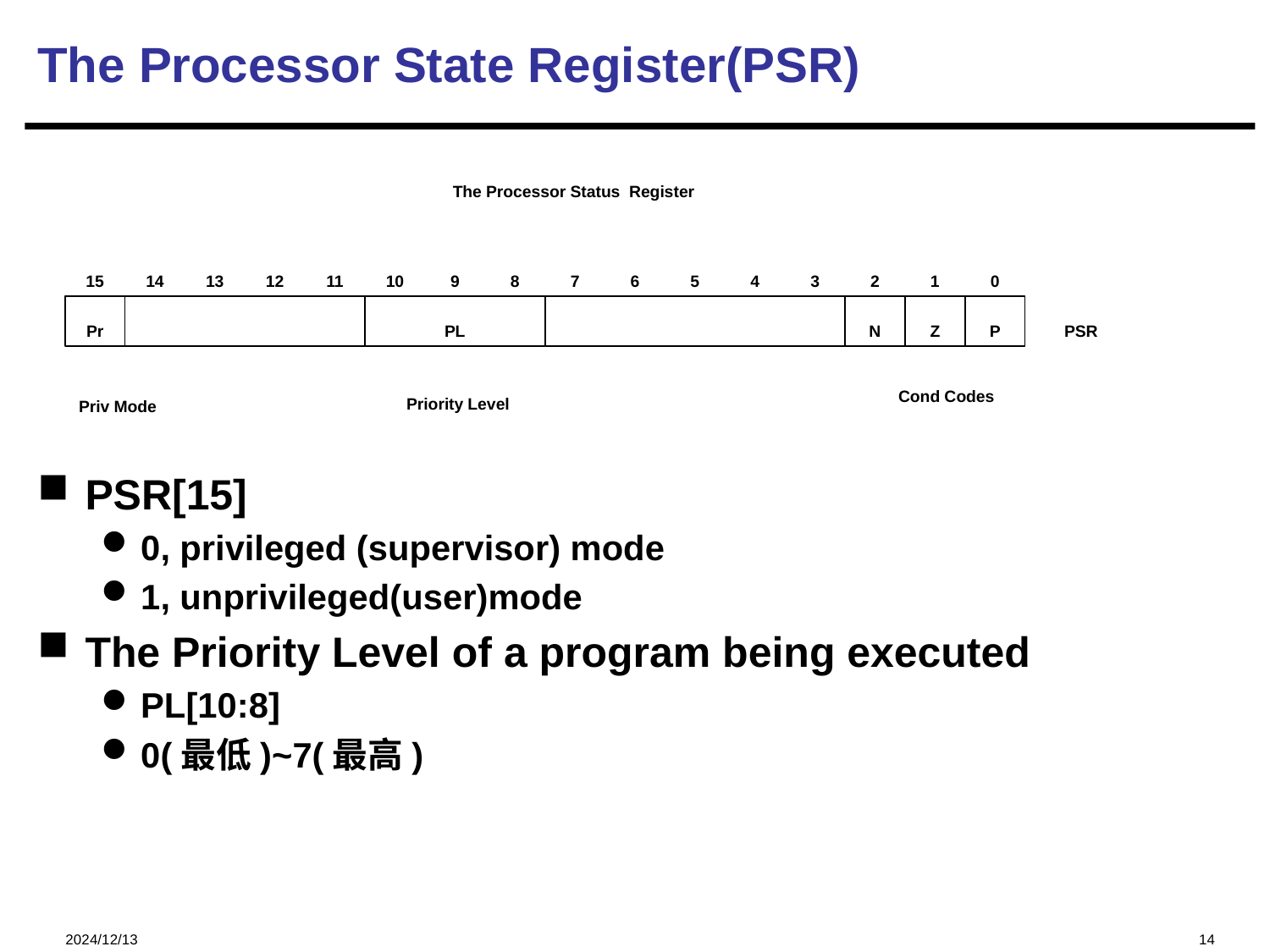

# The Processor State Register(PSR)
The Processor Status  Register
15
14
13
12
11
10
9
8
7
6
5
4
3
2
1
0
Pr

PL

N
Z
P
PSR
Cond Codes
Priority Level
Priv Mode
PSR[15]
0, privileged (supervisor) mode
1, unprivileged(user)mode
The Priority Level of a program being executed
PL[10:8]
0(最低)~7(最高)
2024/12/13
14